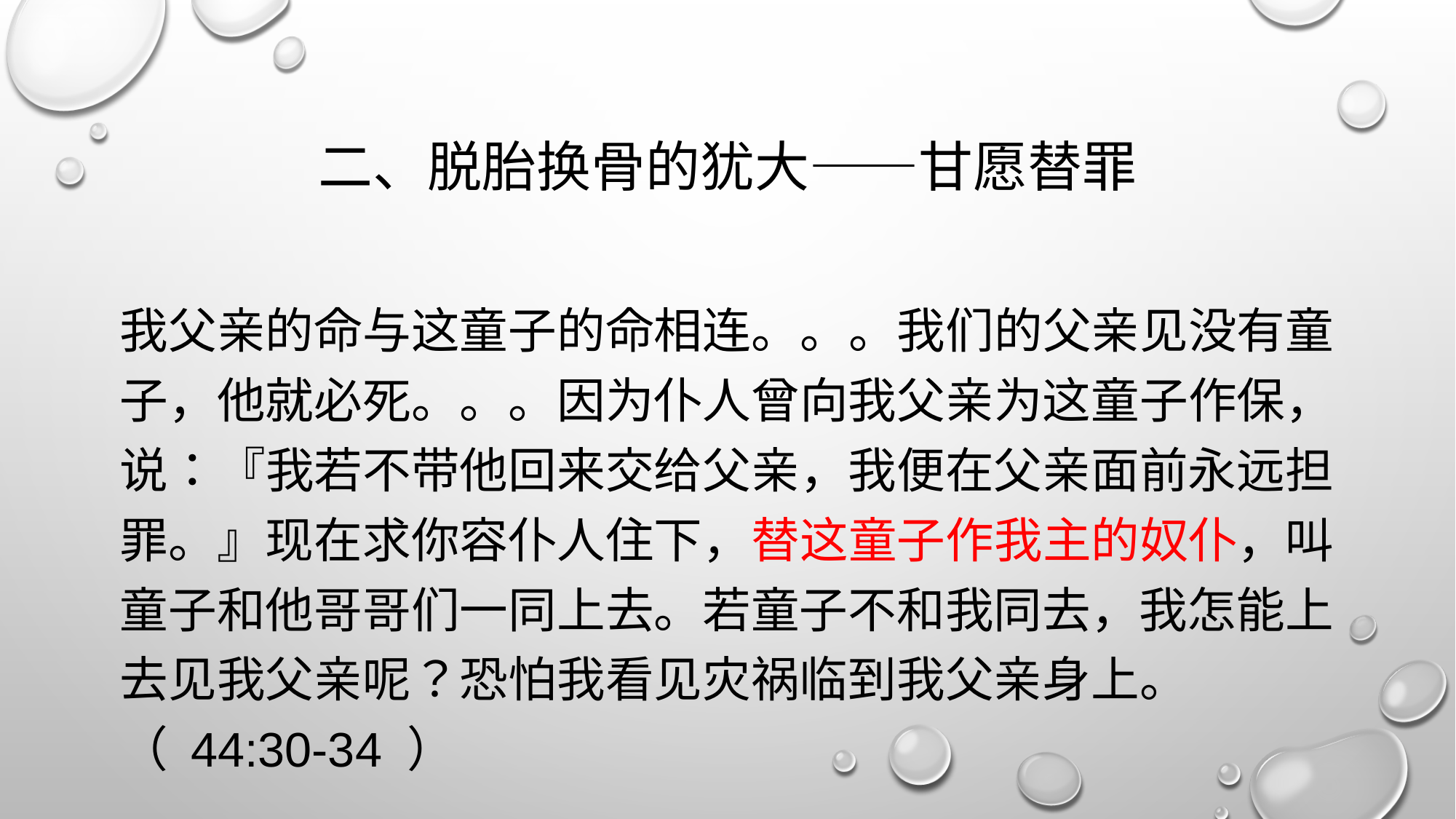

# 二、脱胎换骨的犹大——甘愿替罪
我父亲的命与这童子的命相连。。。我们的父亲见没有童子，他就必死。。。因为仆人曾向我父亲为这童子作保，说：『我若不带他回来交给父亲，我便在父亲面前永远担罪。』现在求你容仆人住下，替这童子作我主的奴仆，叫童子和他哥哥们一同上去。若童子不和我同去，我怎能上去见我父亲呢？恐怕我看见灾祸临到我父亲身上。（ 44:30-34 ）